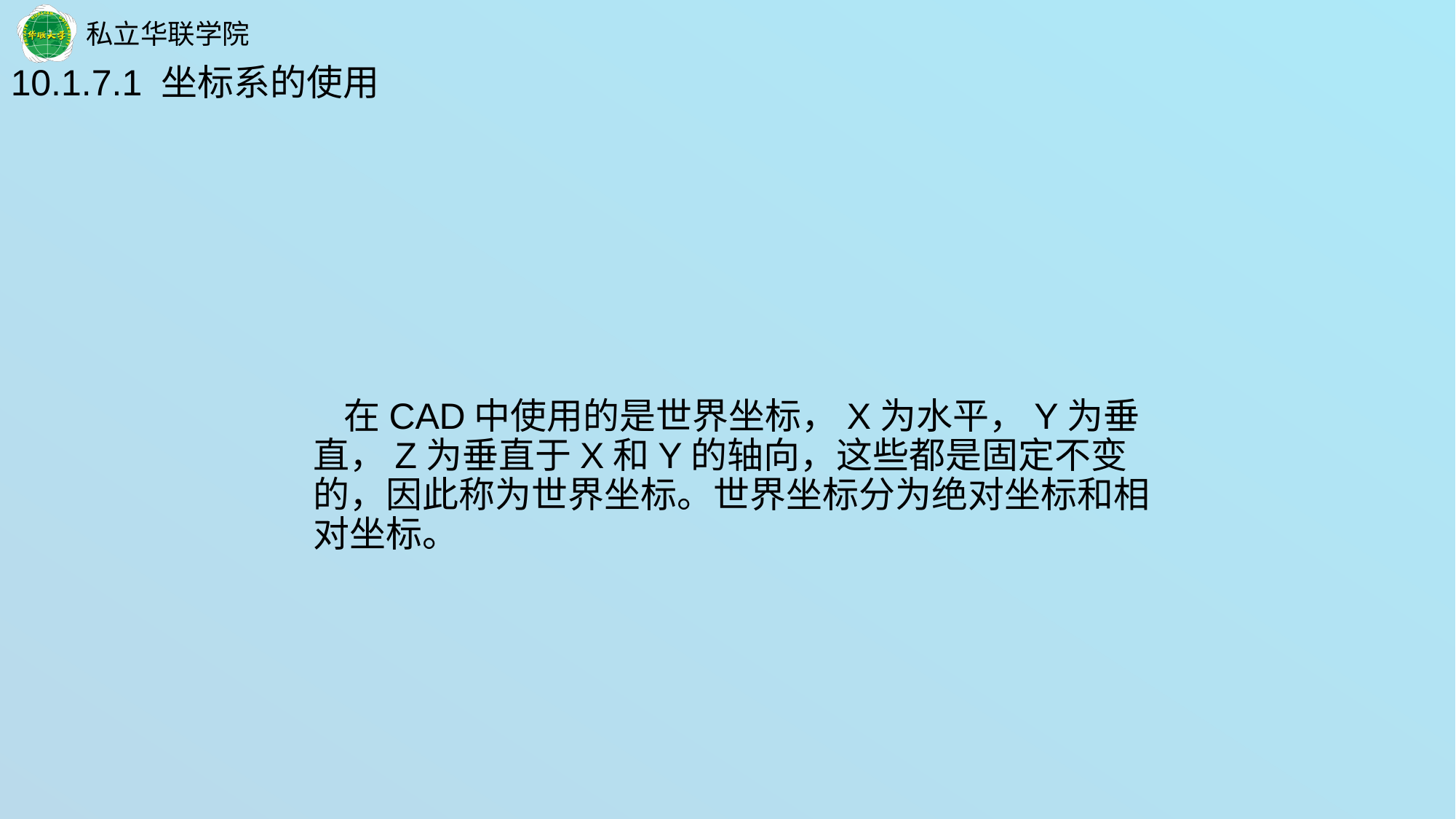

10.1.7.1 坐标系的使用
      在CAD中使用的是世界坐标，X为水平，Y为垂直，Z为垂直于X和Y的轴向，这些都是固定不变的，因此称为世界坐标。世界坐标分为绝对坐标和相对坐标。